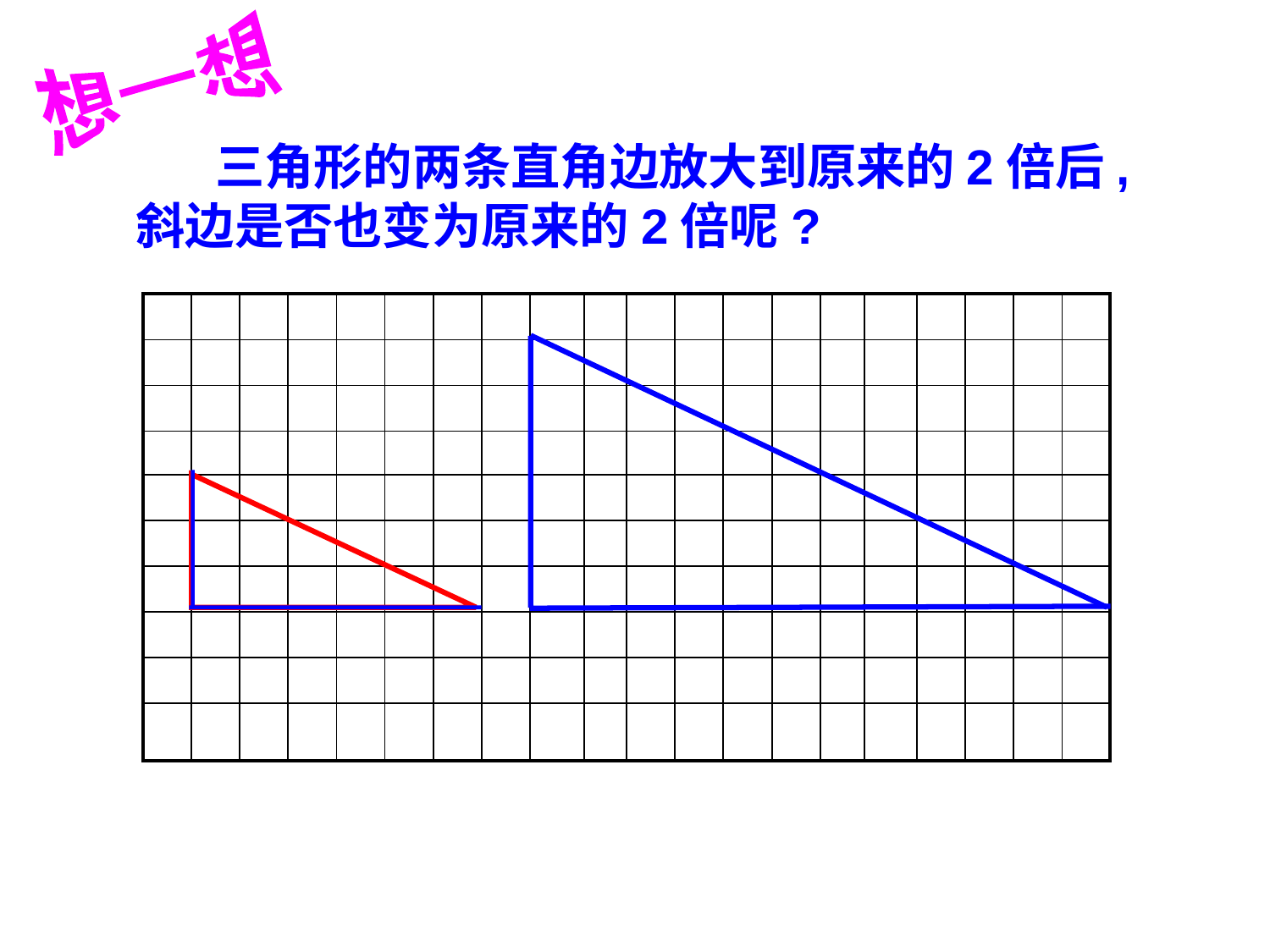

想一想
      三角形的两条直角边放大到原来的2倍后,
斜边是否也变为原来的2倍呢?

|  |  |  |  |  |  |  |  |  |  |  |  |  |  |  |  |  |  |  |  |
| --- | --- | --- | --- | --- | --- | --- | --- | --- | --- | --- | --- | --- | --- | --- | --- | --- | --- | --- | --- |
|  |  |  |  |  |  |  |  |  |  |  |  |  |  |  |  |  |  |  |  |
|  |  |  |  |  |  |  |  |  |  |  |  |  |  |  |  |  |  |  |  |
|  |  |  |  |  |  |  |  |  |  |  |  |  |  |  |  |  |  |  |  |
|  |  |  |  |  |  |  |  |  |  |  |  |  |  |  |  |  |  |  |  |
|  |  |  |  |  |  |  |  |  |  |  |  |  |  |  |  |  |  |  |  |
|  |  |  |  |  |  |  |  |  |  |  |  |  |  |  |  |  |  |  |  |
|  |  |  |  |  |  |  |  |  |  |  |  |  |  |  |  |  |  |  |  |
|  |  |  |  |  |  |  |  |  |  |  |  |  |  |  |  |  |  |  |  |
|  |  |  |  |  |  |  |  |  |  |  |  |  |  |  |  |  |  |  |  |